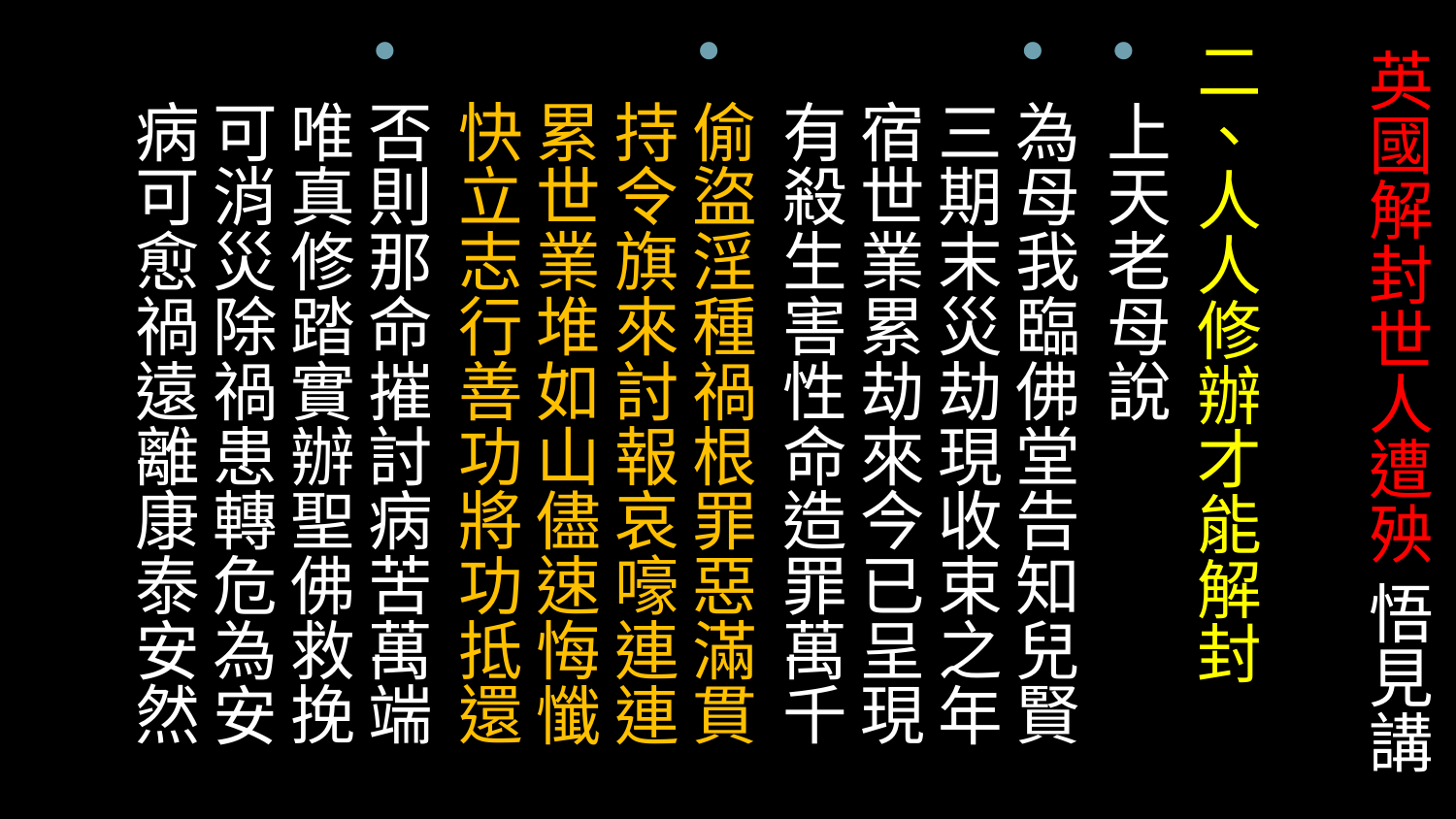

二、人人修辦才能解封
上天老母說
為母我臨佛堂告知兒賢三期末災劫現收束之年宿世業累劫來今已呈現有殺生害性命造罪萬千
偷盜淫種禍根罪惡滿貫持令旗來討報哀嚎連連累世業堆如山儘速悔懺快立志行善功將功抵還
否則那命摧討病苦萬端唯真修踏實辦聖佛救挽可消災除禍患轉危為安病可愈禍遠離康泰安然

# 英國解封世人遭殃 悟見講